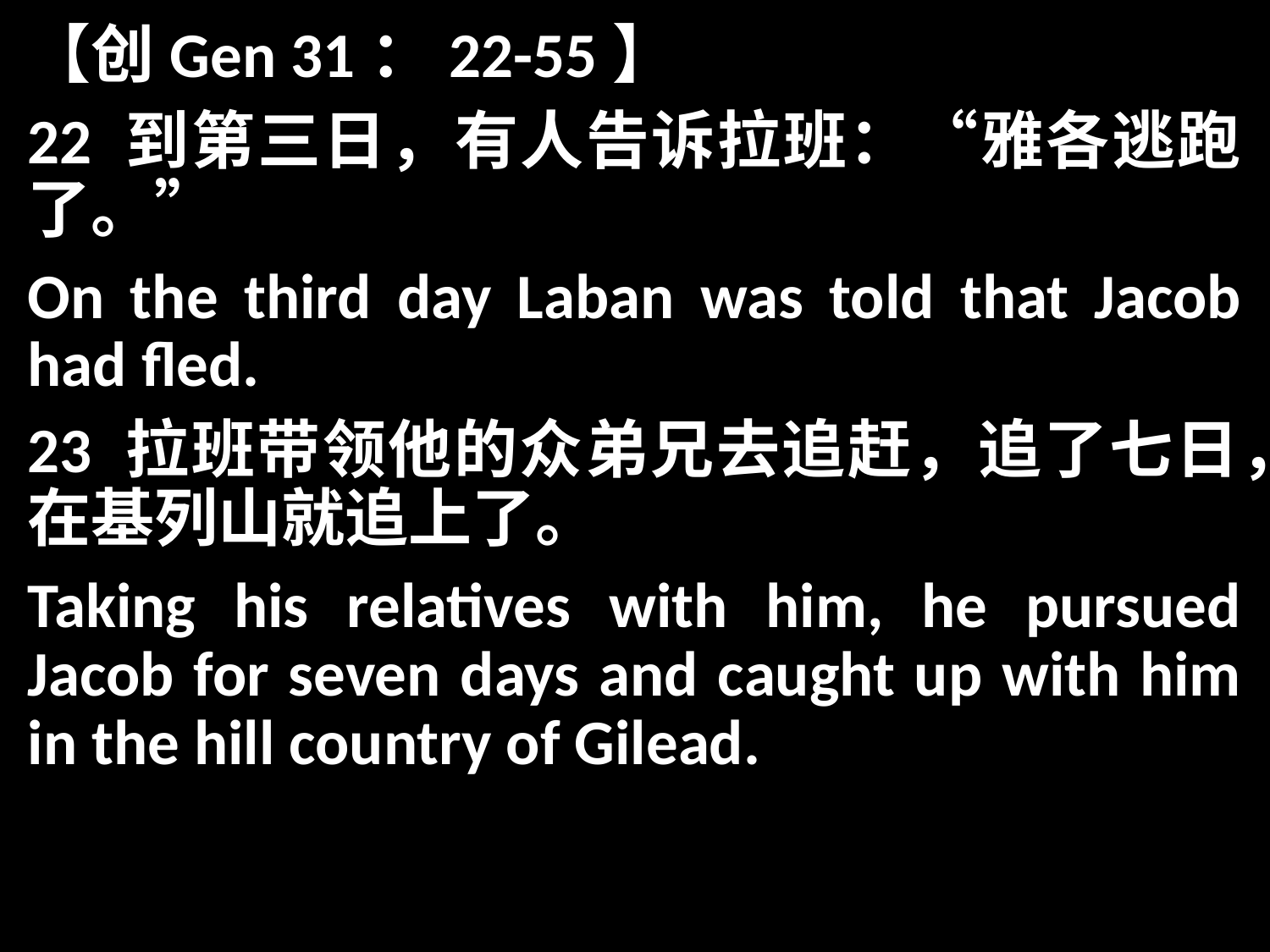

【创Gen 31：22-55】
22 到第三日，有人告诉拉班：“雅各逃跑了。”
On the third day Laban was told that Jacob had fled.
23 拉班带领他的众弟兄去追赶，追了七日，在基列山就追上了。
Taking his relatives with him, he pursued Jacob for seven days and caught up with him in the hill country of Gilead.